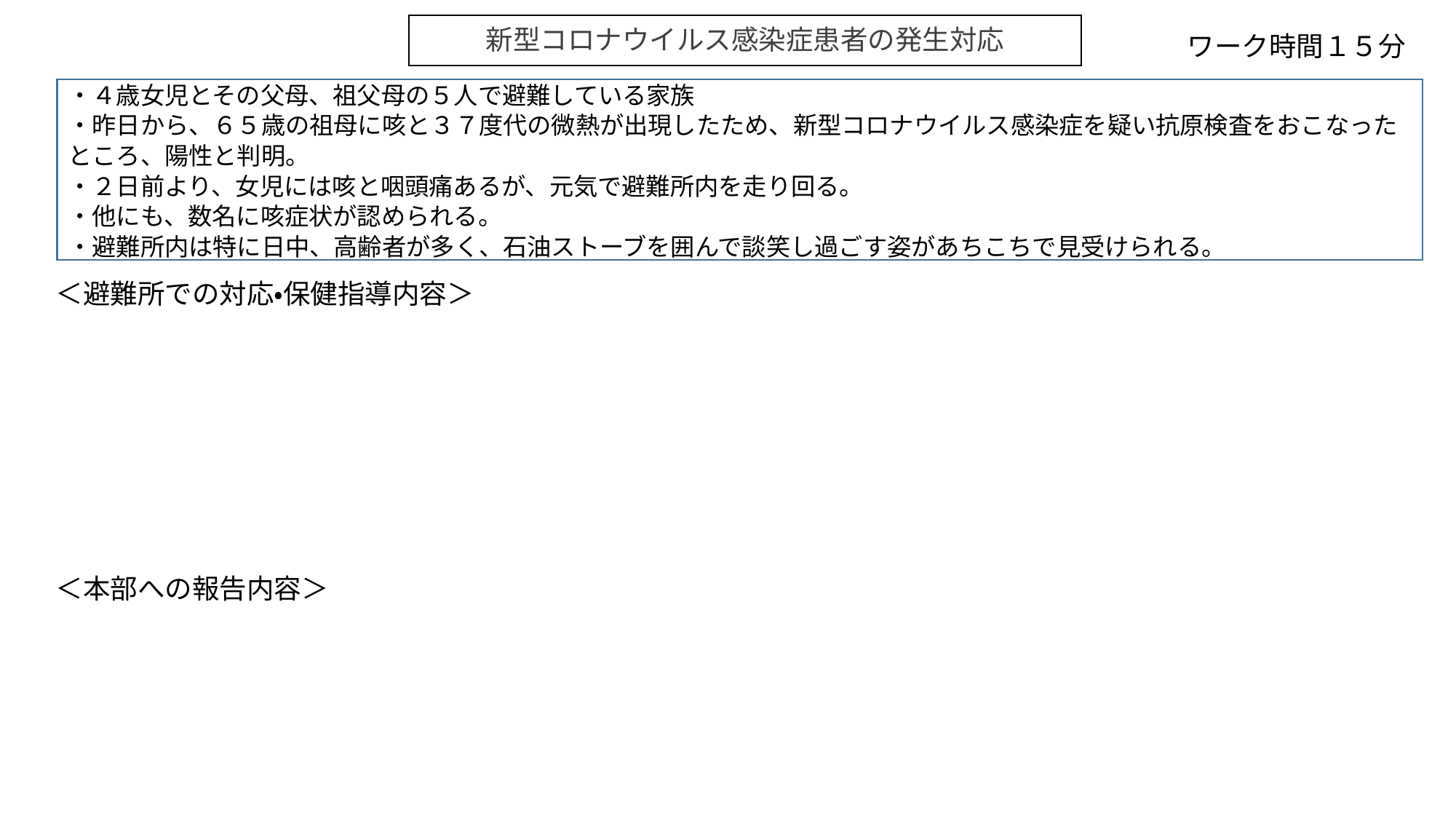

# 新型コロナウイルス感染症患者の発生対応
ワーク時間１５分
・４歳女児とその父母、祖父母の５人で避難している家族
・昨日から、６５歳の祖母に咳と３７度代の微熱が出現したため、新型コロナウイルス感染症を疑い抗原検査をおこなったところ、陽性と判明。
・２日前より、女児には咳と咽頭痛あるが、元気で避難所内を走り回る。
・他にも、数名に咳症状が認められる。
・避難所内は特に日中、高齢者が多く、石油ストーブを囲んで談笑し過ごす姿があちこちで見受けられる。
＜避難所での対応・保健指導内容＞

＜本部への報告内容＞